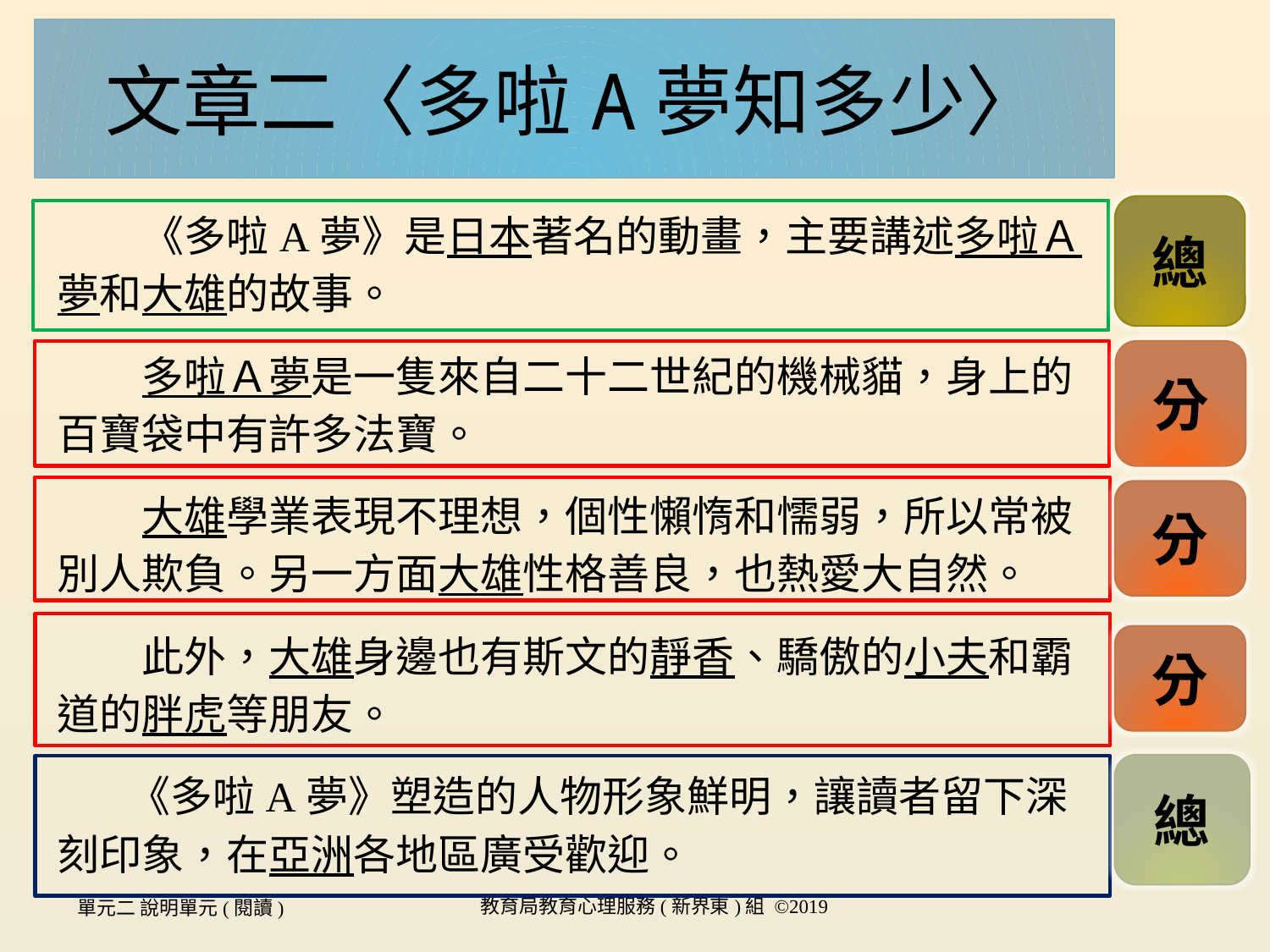

# 文章二〈多啦A夢知多少〉
　　《多啦A夢》是日本著名的動畫，主要講述多啦Ａ夢和大雄的故事。
　　多啦Ａ夢是一隻來自二十二世紀的機械貓，身上的百寶袋中有許多法寶。
　　大雄學業表現不理想，個性懶惰和懦弱，所以常被別人欺負。另一方面大雄性格善良，也熱愛大自然。
　　此外，大雄身邊也有斯文的靜香、驕傲的小夫和霸道的胖虎等朋友。
　   《多啦A夢》塑造的人物形象鮮明，讓讀者留下深刻印象，在亞洲各地區廣受歡迎。

總

分

分

分
總

單元二 說明單元(閱讀)
教育局教育心理服務(新界東)組 ©2019
18